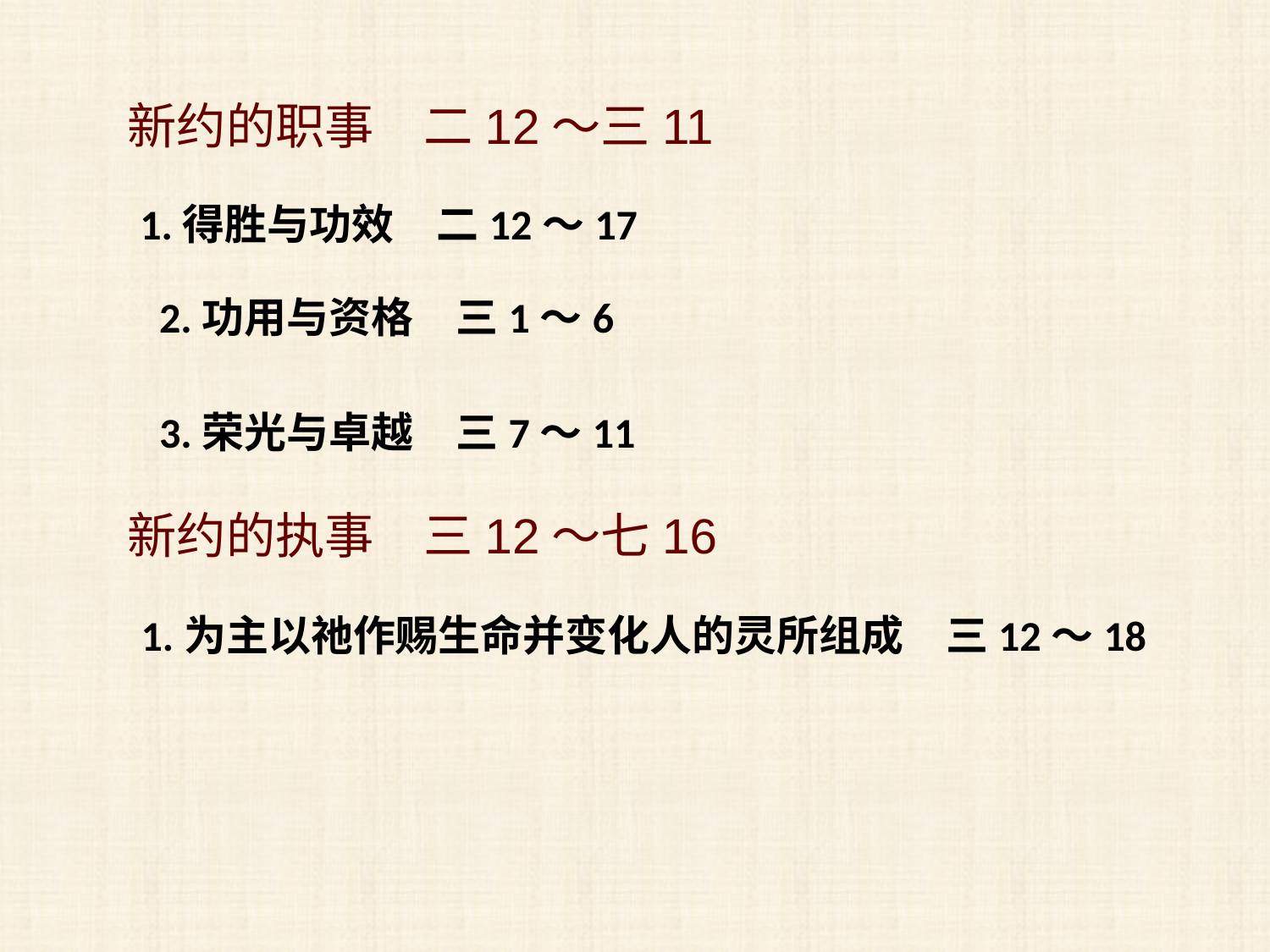

新约的职事　二12～三11
1.得胜与功效　二12～17
2.功用与资格　三1～6
3.荣光与卓越　三7～11
新约的执事　三12～七16
1.为主以祂作赐生命并变化人的灵所组成　三12～18